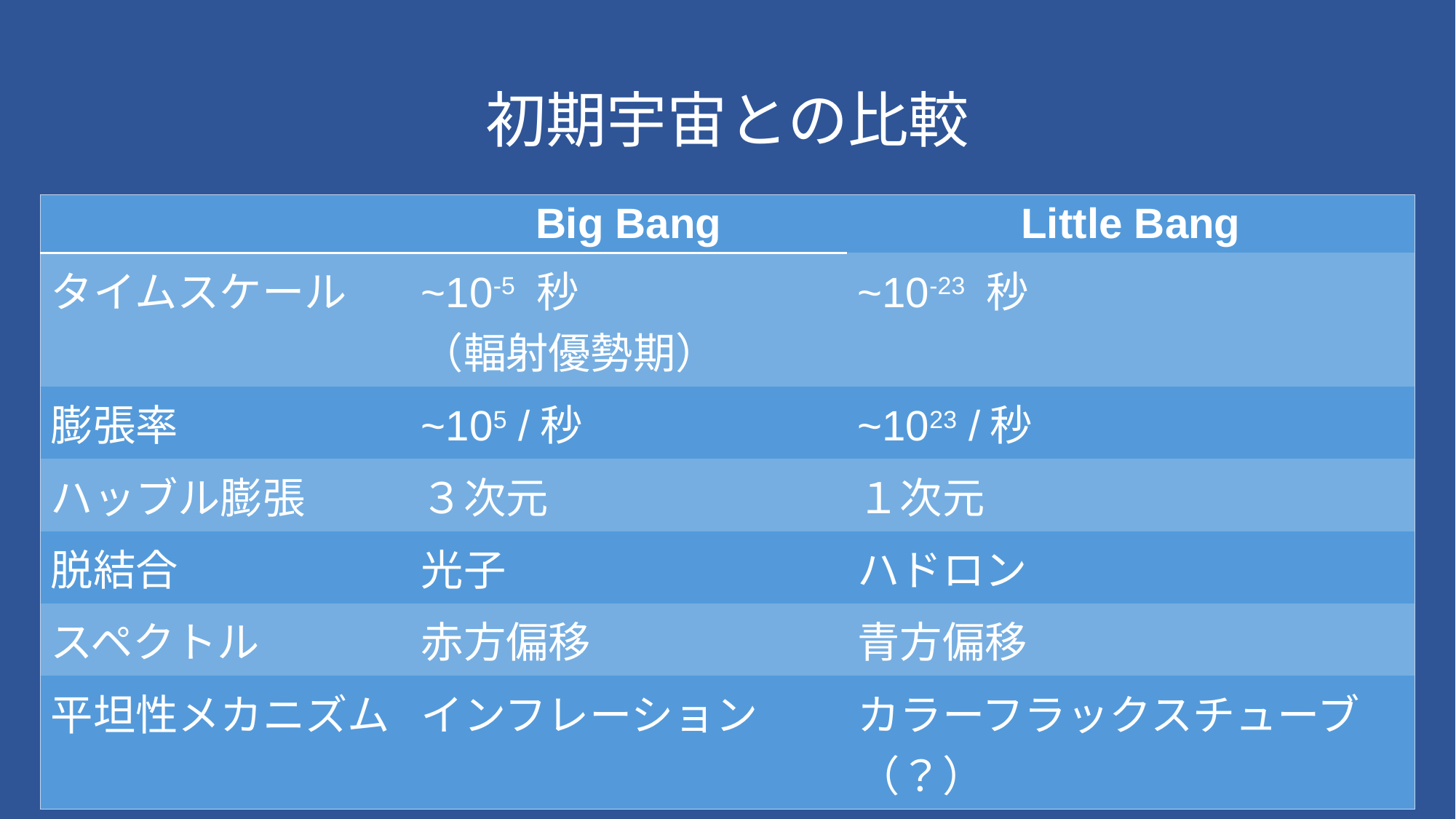

# 初期宇宙との比較
|  | Big Bang | Little Bang |
| --- | --- | --- |
| タイムスケール | ~10-5 秒 （輻射優勢期） | ~10-23 秒 |
| 膨張率 | ~105 /秒 | ~1023 /秒 |
| ハッブル膨張 | ３次元 | １次元 |
| 脱結合 | 光子 | ハドロン |
| スペクトル | 赤方偏移 | 青方偏移 |
| 平坦性メカニズム | インフレーション | カラーフラックスチューブ（？） |